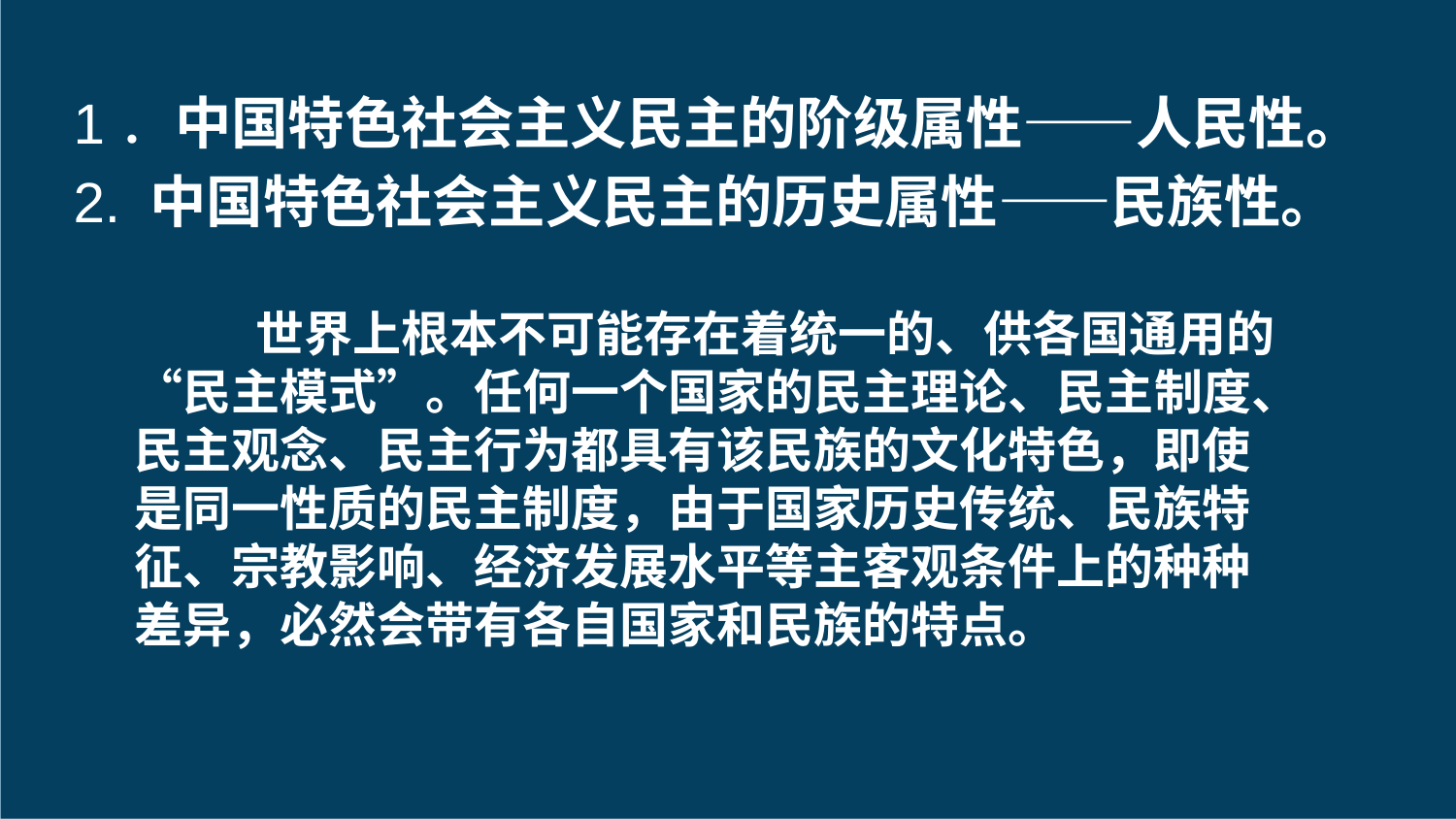

1．中国特色社会主义民主的阶级属性——人民性。
2. 中国特色社会主义民主的历史属性——民族性。
          世界上根本不可能存在着统一的、供各国通用的“民主模式”。任何一个国家的民主理论、民主制度、民主观念、民主行为都具有该民族的文化特色，即使是同一性质的民主制度，由于国家历史传统、民族特征、宗教影响、经济发展水平等主客观条件上的种种差异，必然会带有各自国家和民族的特点。